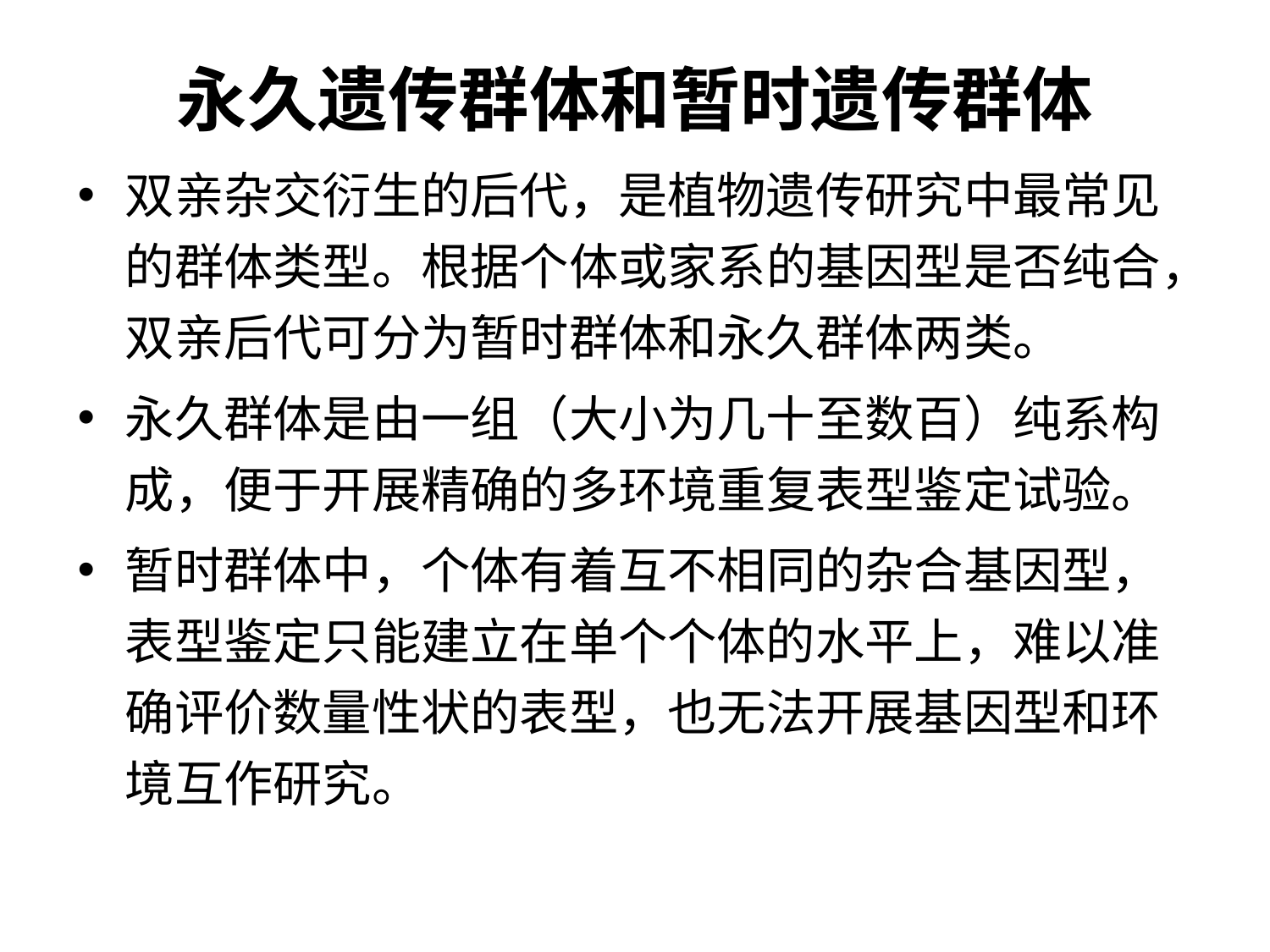

# 永久遗传群体和暂时遗传群体
双亲杂交衍生的后代，是植物遗传研究中最常见的群体类型。根据个体或家系的基因型是否纯合，双亲后代可分为暂时群体和永久群体两类。
永久群体是由一组（大小为几十至数百）纯系构成，便于开展精确的多环境重复表型鉴定试验。
暂时群体中，个体有着互不相同的杂合基因型，表型鉴定只能建立在单个个体的水平上，难以准确评价数量性状的表型，也无法开展基因型和环境互作研究。